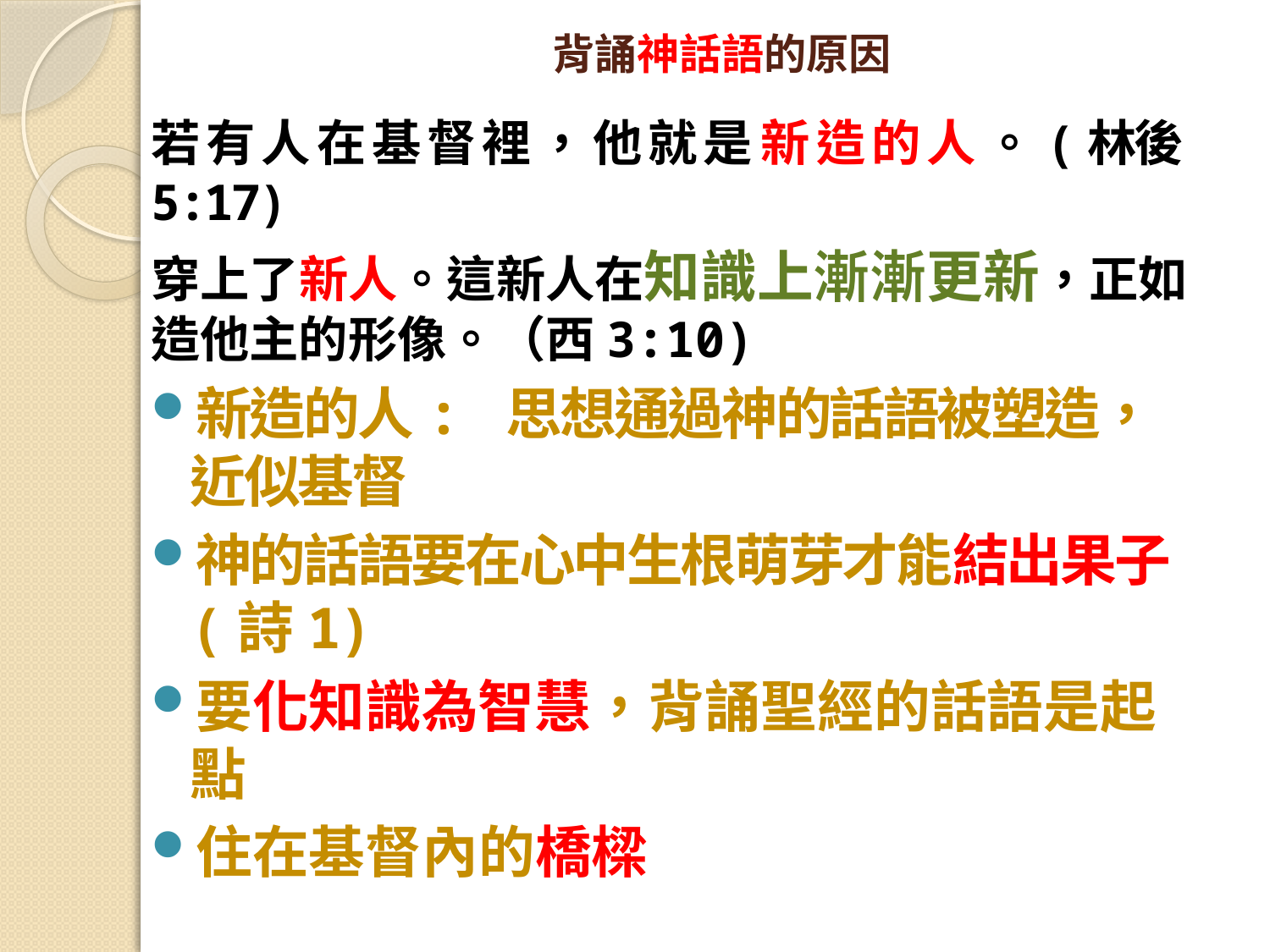

# 背誦神話語的原因
若 有 人 在 基 督 裡 ， 他 就 是 新 造 的 人 。(林後5:17)
穿上了新人。這新人在知識上漸漸更新，正如造他主的形像。（西3:10)
新造的人: 思想通過神的話語被塑造，近似基督
神的話語要在心中生根萌芽才能結出果子(詩1)
要化知識為智慧，背誦聖經的話語是起點
住在基督內的橋樑